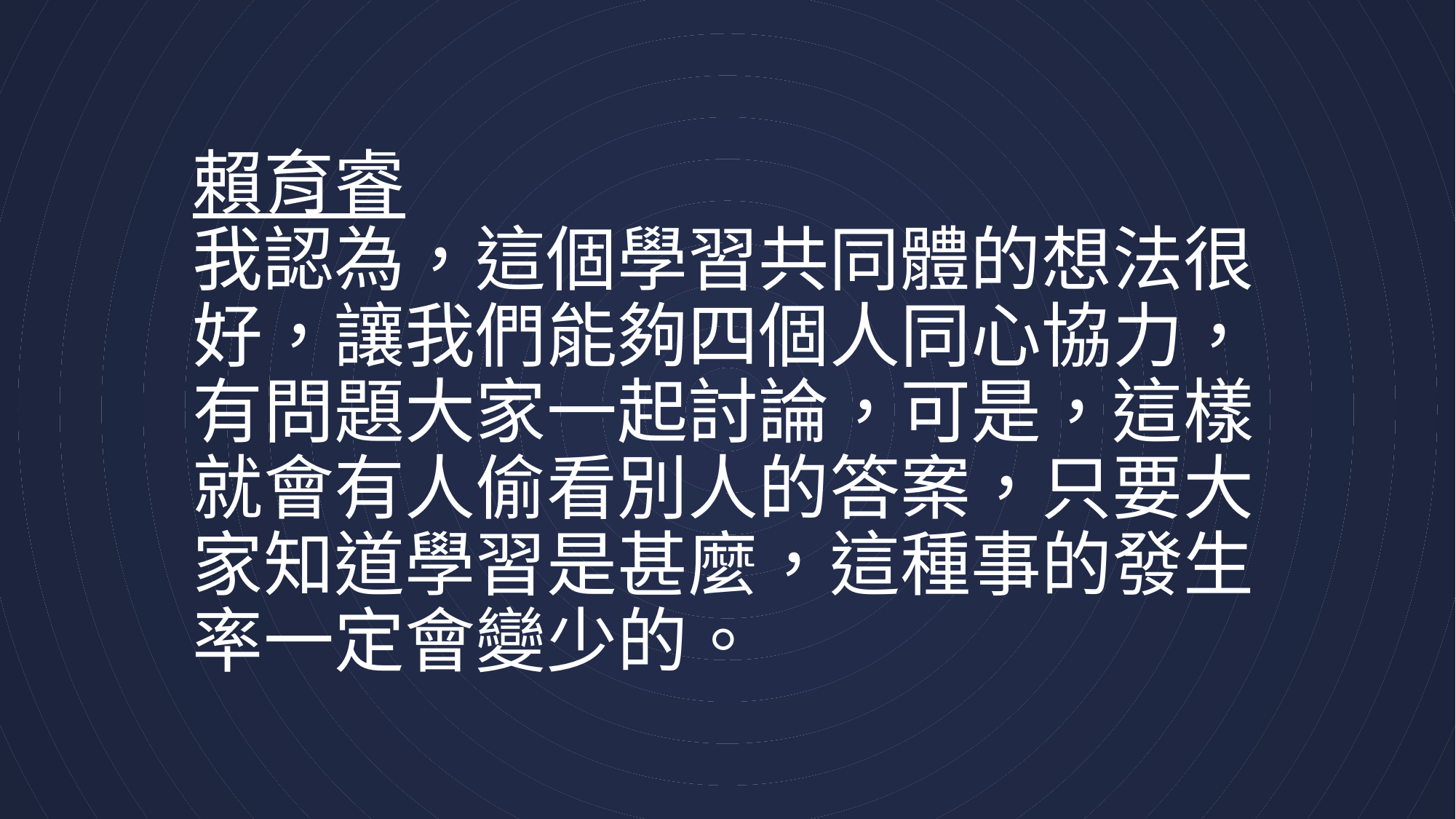

# 賴育睿 我認為，這個學習共同體的想法很好，讓我們能夠四個人同心協力，有問題大家一起討論，可是，這樣就會有人偷看別人的答案，只要大家知道學習是甚麼，這種事的發生率一定會變少的。